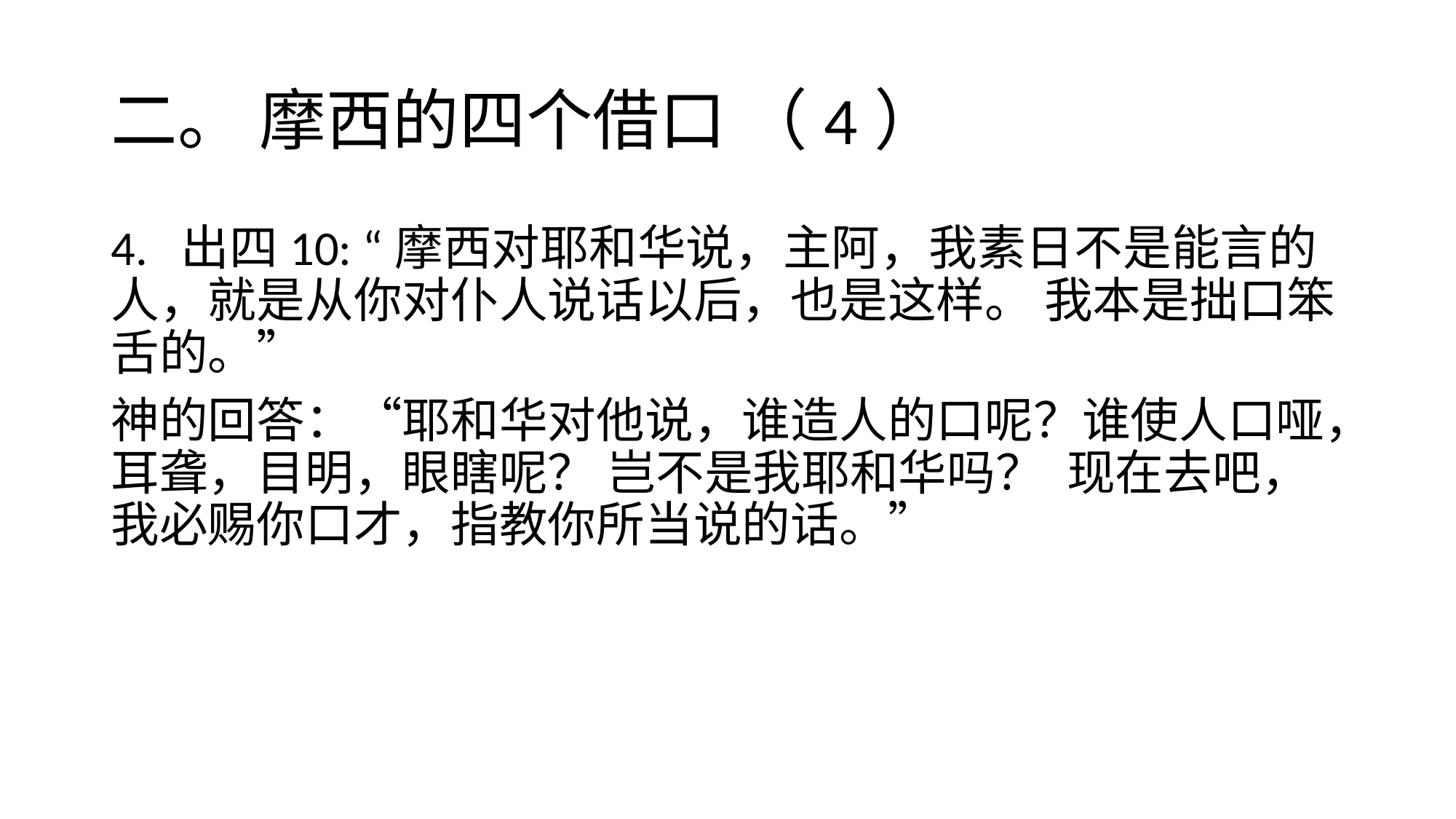

# 二。 摩西的四个借口 （4）
4.  出四10: “摩西对耶和华说，主阿，我素日不是能言的人，就是从你对仆人说话以后，也是这样。 我本是拙口笨舌的。”
神的回答：“耶和华对他说，谁造人的口呢？谁使人口哑，耳聋，目明，眼瞎呢？ 岂不是我耶和华吗？  现在去吧，我必赐你口才，指教你所当说的话。”